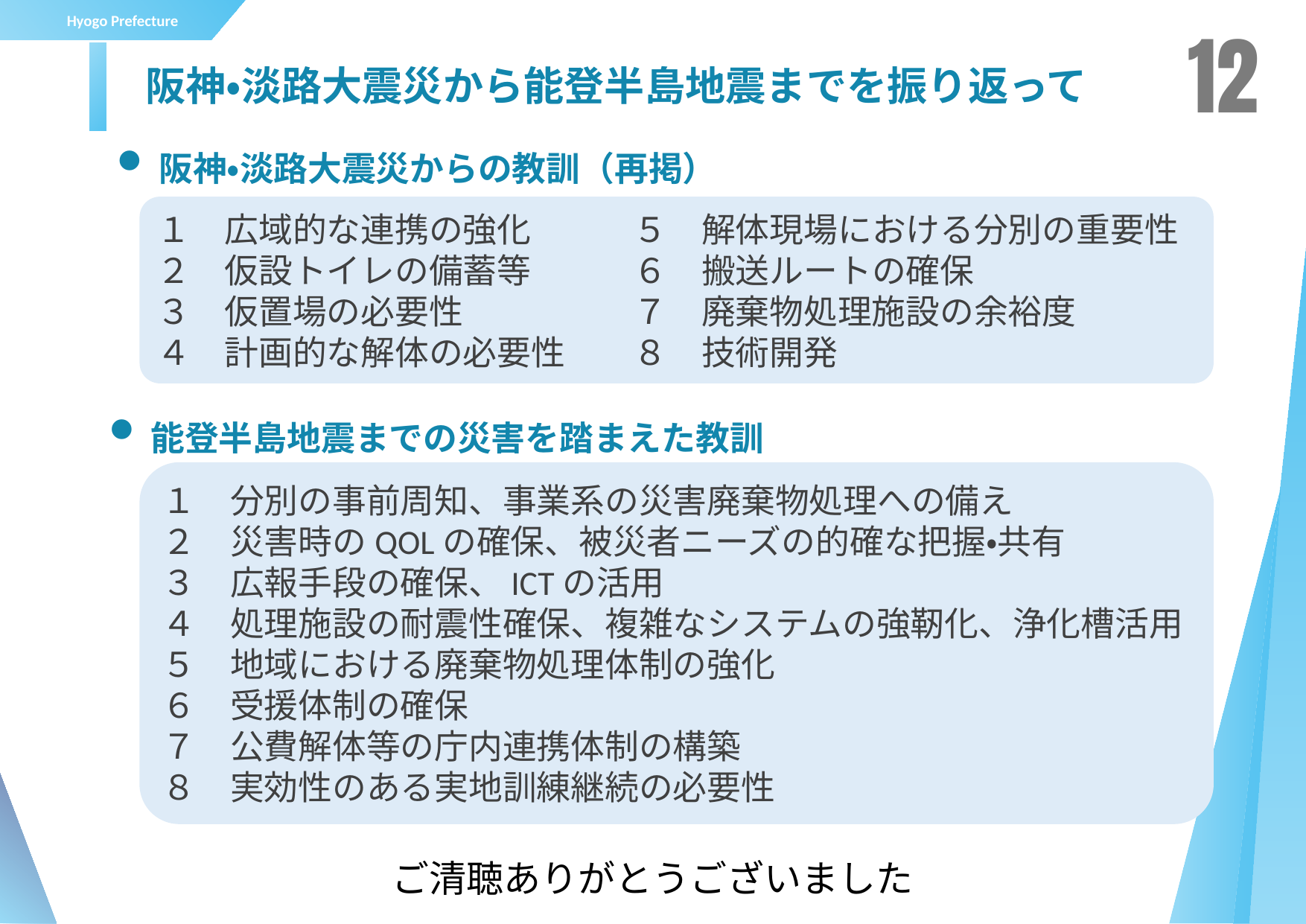

12
# 阪神・淡路大震災から能登半島地震までを振り返って
阪神・淡路大震災からの教訓（再掲）
５　解体現場における分別の重要性
６　搬送ルートの確保
７　廃棄物処理施設の余裕度
８　技術開発
１　広域的な連携の強化
２　仮設トイレの備蓄等
３　仮置場の必要性
４　計画的な解体の必要性
能登半島地震までの災害を踏まえた教訓
１　分別の事前周知、事業系の災害廃棄物処理への備え
２　災害時のQOLの確保、被災者ニーズの的確な把握・共有
３　広報手段の確保、ICTの活用
４　処理施設の耐震性確保、複雑なシステムの強靭化、浄化槽活用
５　地域における廃棄物処理体制の強化
６　受援体制の確保
７　公費解体等の庁内連携体制の構築
８　実効性のある実地訓練継続の必要性
ご清聴ありがとうございました